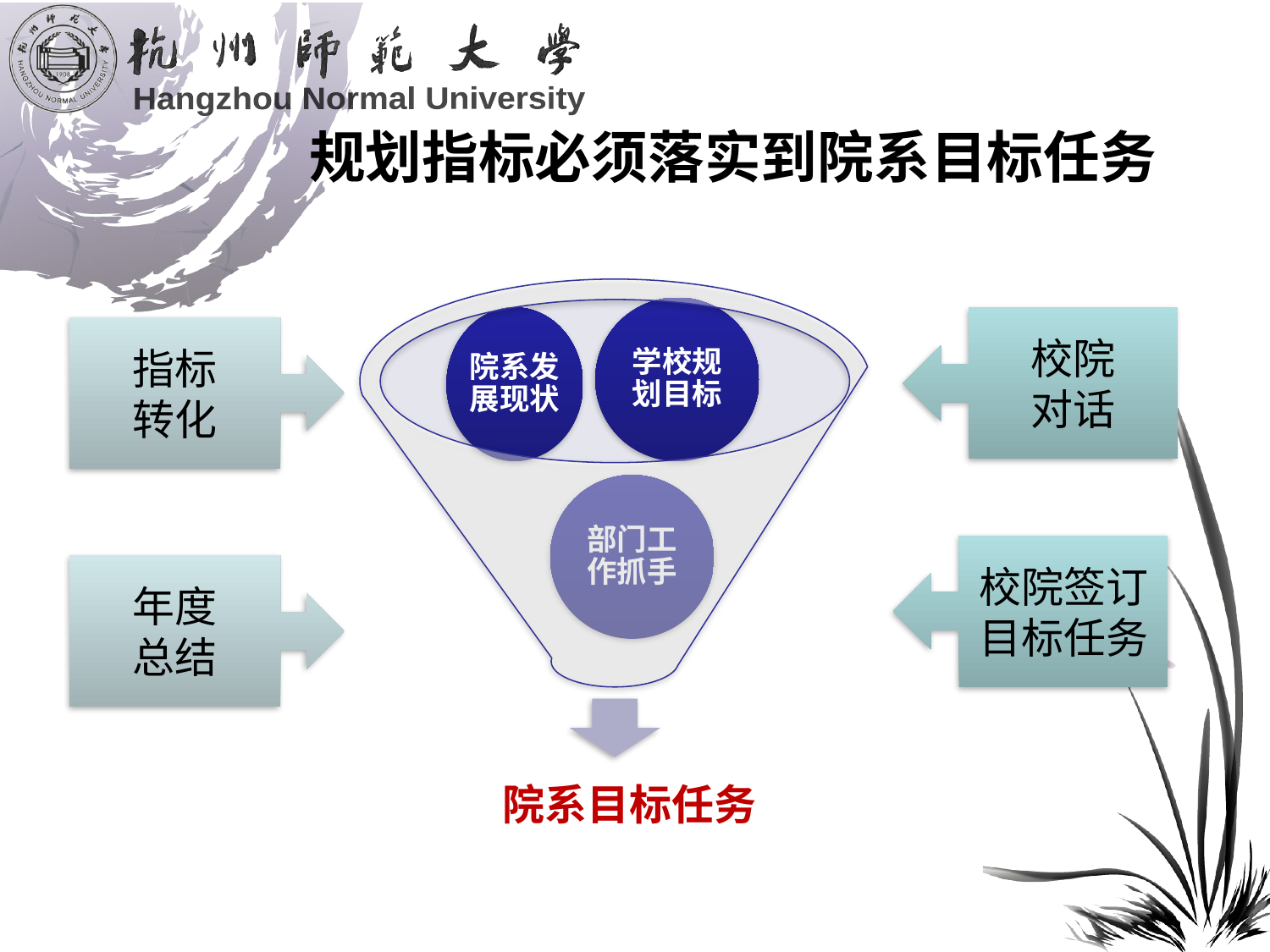

# 规划指标必须落实到院系目标任务
院系目标任务
部门工作抓手
院系发展现状
学校规划目标
校院
对话
指标
转化
校院签订目标任务
年度
总结